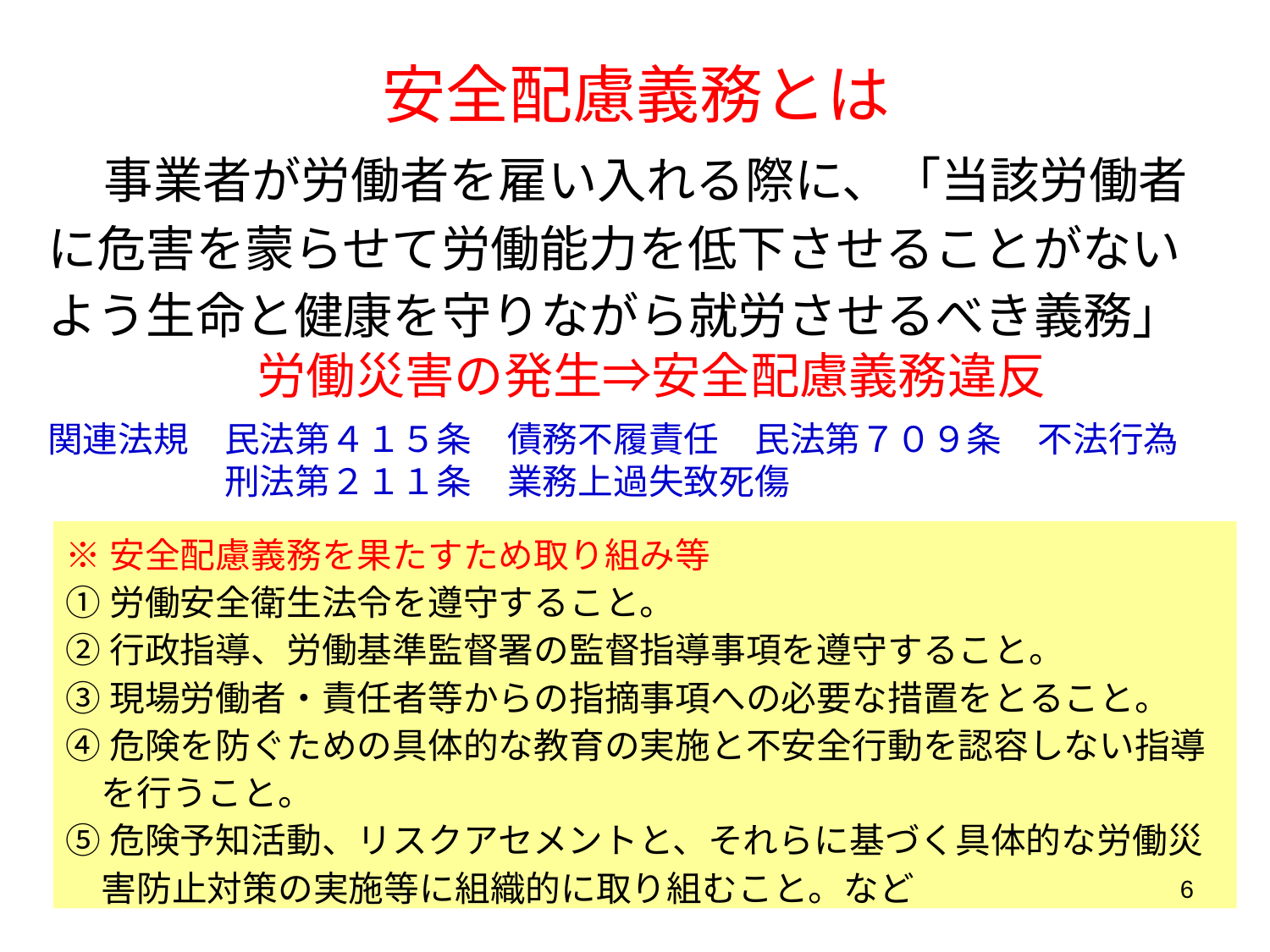

# 安全配慮義務とは
　事業者が労働者を雇い入れる際に、「当該労働者
に危害を蒙らせて労働能力を低下させることがない
よう生命と健康を守りながら就労させるべき義務」
労働災害の発生⇒安全配慮義務違反
関連法規　民法第４１５条　債務不履責任　民法第７０９条　不法行為
　　　　　刑法第２１１条　業務上過失致死傷
※安全配慮義務を果たすため取り組み等
①労働安全衛生法令を遵守すること。
②行政指導、労働基準監督署の監督指導事項を遵守すること。
③現場労働者・責任者等からの指摘事項への必要な措置をとること。
④危険を防ぐための具体的な教育の実施と不安全行動を認容しない指導
　を行うこと。
⑤危険予知活動、リスクアセメントと、それらに基づく具体的な労働災
　害防止対策の実施等に組織的に取り組むこと。など

6